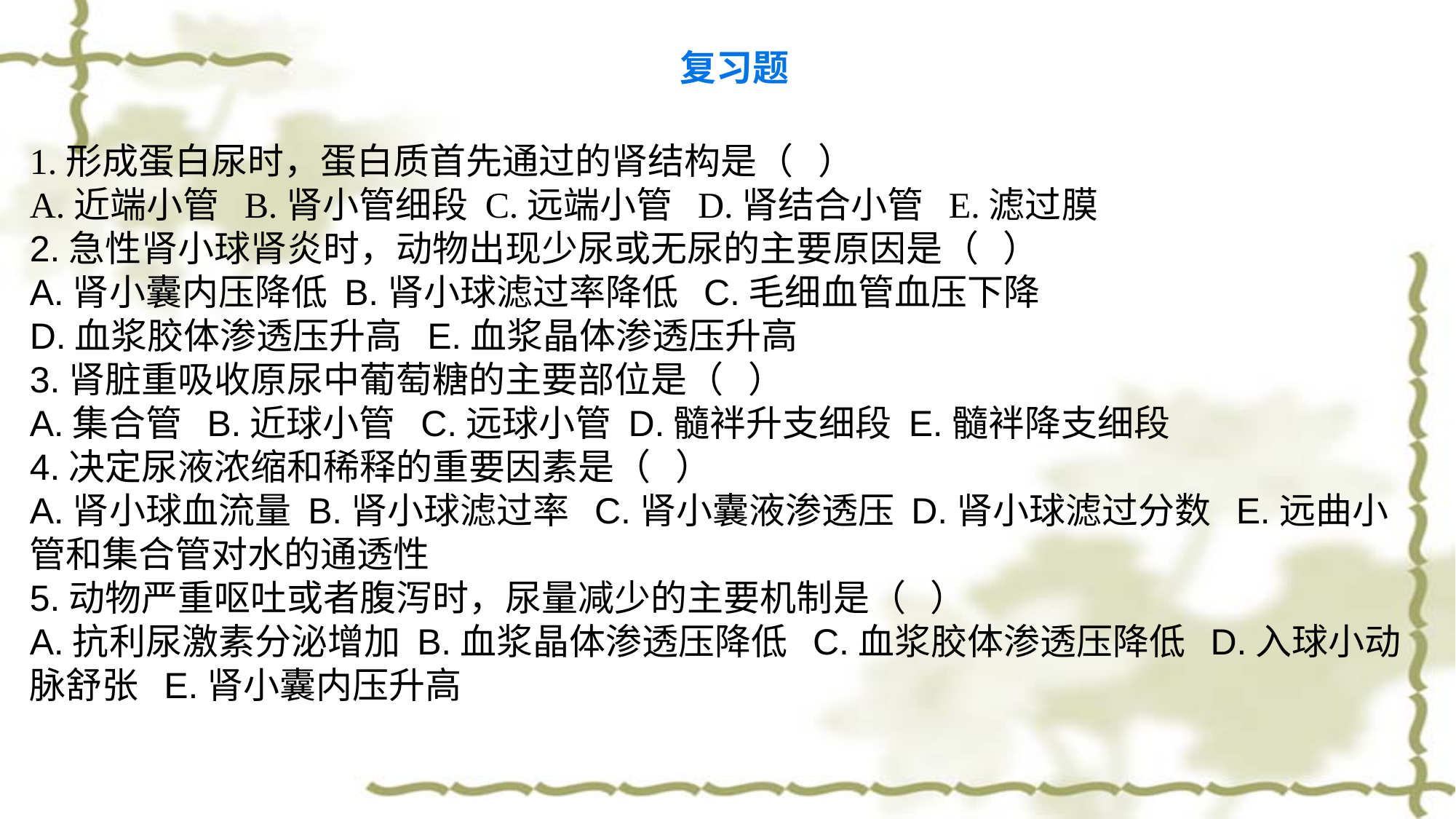

复习题
1.形成蛋白尿时，蛋白质首先通过的肾结构是（   ）
A.近端小管  B.肾小管细段 C.远端小管  D.肾结合小管  E.滤过膜
2.急性肾小球肾炎时，动物出现少尿或无尿的主要原因是（   ）
A.肾小囊内压降低 B.肾小球滤过率降低  C.毛细血管血压下降
D.血浆胶体渗透压升高  E.血浆晶体渗透压升高
3.肾脏重吸收原尿中葡萄糖的主要部位是（   ）
A.集合管  B.近球小管  C.远球小管 D.髓袢升支细段 E.髓袢降支细段
4.决定尿液浓缩和稀释的重要因素是（   ）
A.肾小球血流量 B.肾小球滤过率  C.肾小囊液渗透压 D.肾小球滤过分数  E.远曲小管和集合管对水的通透性
5.动物严重呕吐或者腹泻时，尿量减少的主要机制是（   ）
A.抗利尿激素分泌增加 B.血浆晶体渗透压降低  C.血浆胶体渗透压降低  D.入球小动脉舒张  E.肾小囊内压升高